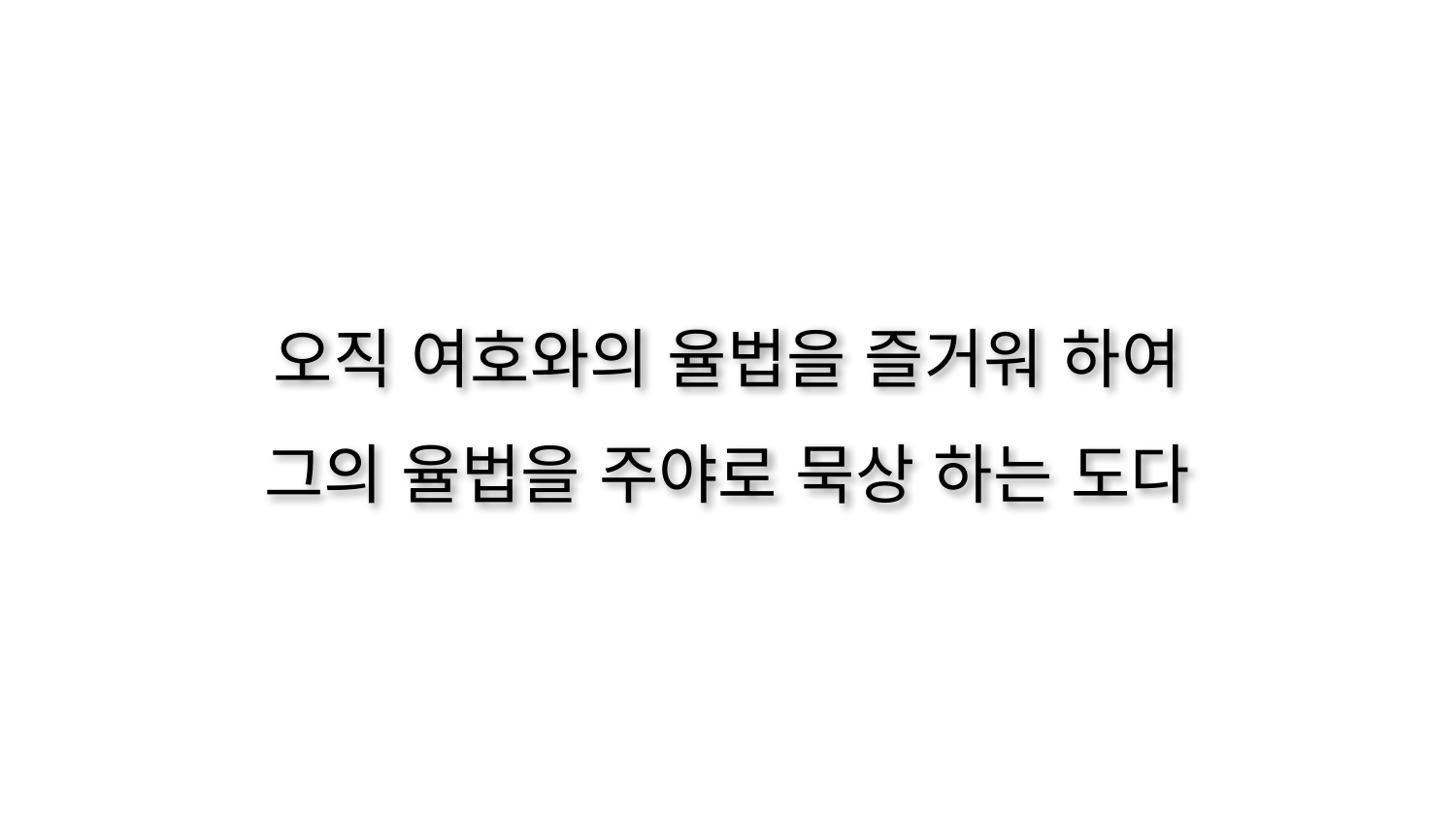

오직 여호와의 율법을 즐거워 하여
그의 율법을 주야로 묵상 하는 도다